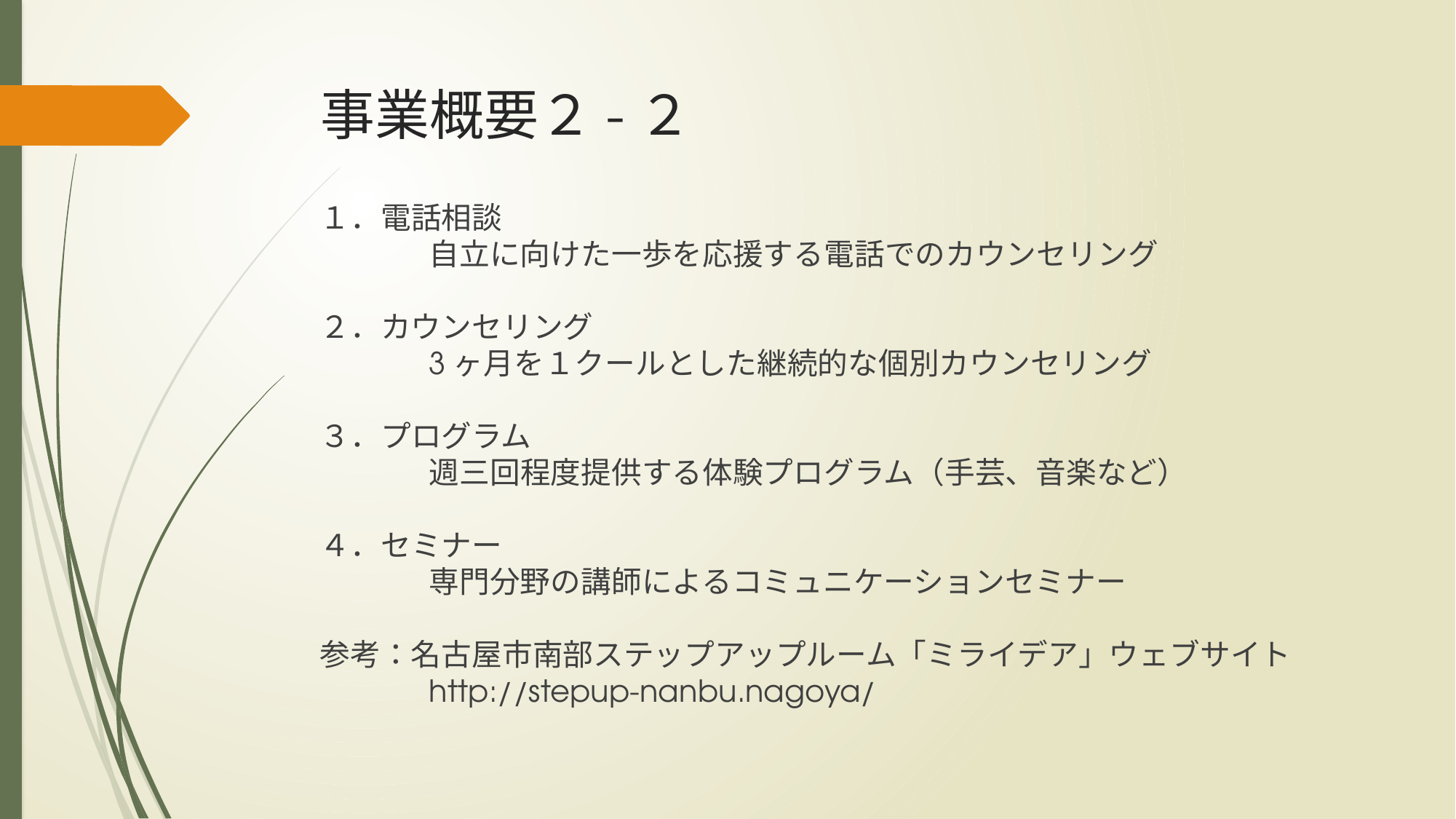

# 事業概要２-２
１．電話相談
	自立に向けた一歩を応援する電話でのカウンセリング

２．カウンセリング
	3ヶ月を１クールとした継続的な個別カウンセリング

３．プログラム
	週三回程度提供する体験プログラム（手芸、音楽など）

４．セミナー
	専門分野の講師によるコミュニケーションセミナー

参考：名古屋市南部ステップアップルーム「ミライデア」ウェブサイト
	http://stepup-nanbu.nagoya/